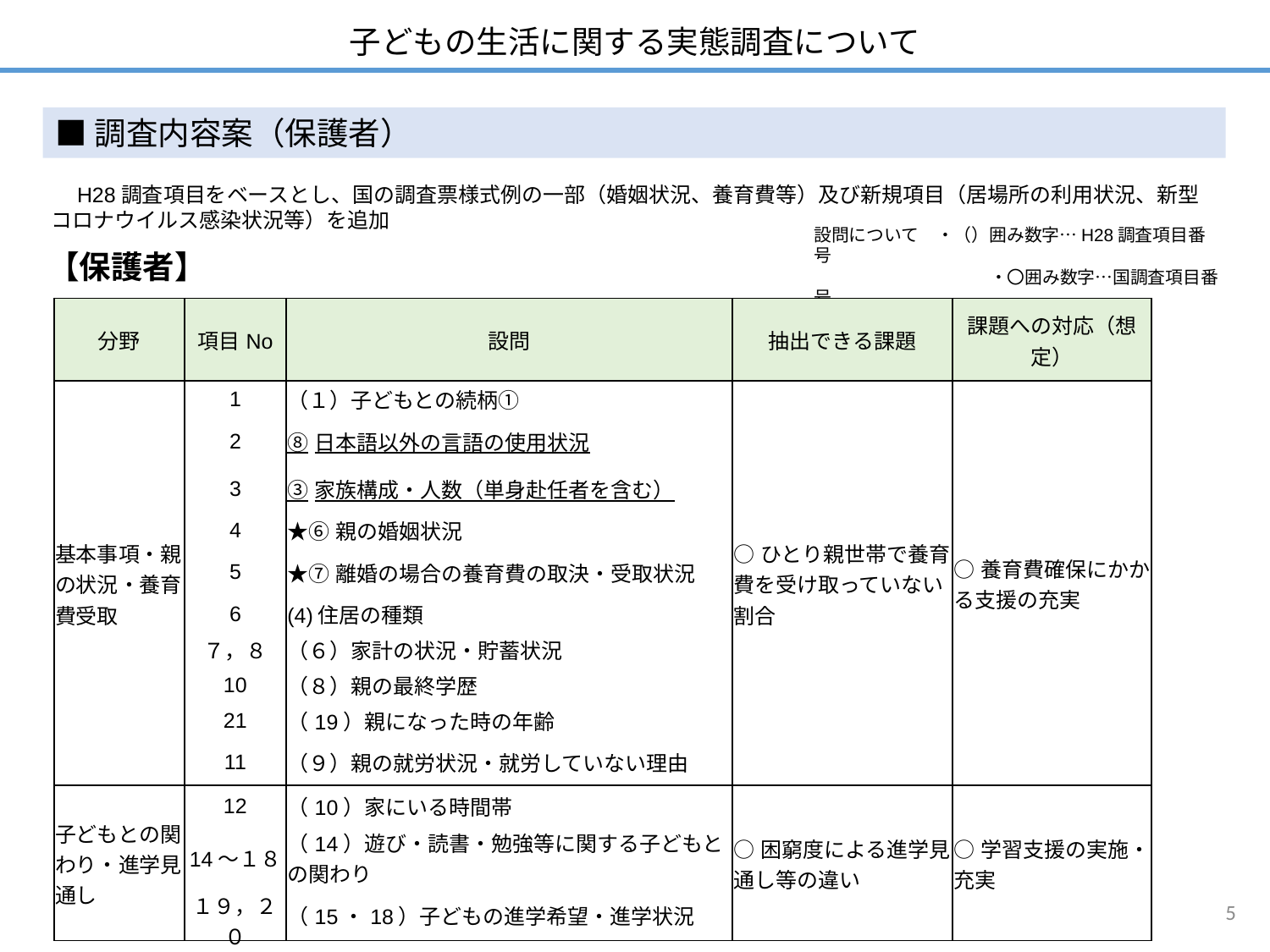

子どもの生活に関する実態調査について
■調査内容案（保護者）
　H28調査項目をベースとし、国の調査票様式例の一部（婚姻状況、養育費等）及び新規項目（居場所の利用状況、新型コロナウイルス感染状況等）を追加
設問について　・（）囲み数字…H28調査項目番号
　　　　　　　　　　・〇囲み数字…国調査項目番号
　　　　　　　　　　・★…新規追加項目
【保護者】
| 分野 | 項目No | 設問 | 抽出できる課題 | 課題への対応（想定） |
| --- | --- | --- | --- | --- |
| 基本事項・親の状況・養育費受取 | 1 | （１）子どもとの続柄① | ○ひとり親世帯で養育費を受け取っていない割合 | ○養育費確保にかかる支援の充実 |
|  | 2 | ⑧日本語以外の言語の使用状況 |  |  |
|  | 3 | ③家族構成・人数（単身赴任者を含む） |  |  |
|  | 4 | ★⑥親の婚姻状況 |  |  |
|  | 5 | ★⑦離婚の場合の養育費の取決・受取状況 |  |  |
|  | 6 | (4)住居の種類 |  |  |
|  | ７，８ | （６）家計の状況・貯蓄状況 |  |  |
|  | 10 | （８）親の最終学歴 |  |  |
|  | 21 | （19）親になった時の年齢 |  |  |
|  | 11 | （９）親の就労状況・就労していない理由 |  |  |
| 子どもとの関わり・進学見通し | 12 | （10）家にいる時間帯 | ○困窮度による進学見通し等の違い | ○学習支援の実施・充実 |
|  | 14～１８ | （14）遊び・読書・勉強等に関する子どもとの関わり |  |  |
|  | １９，２０ | （15・18）子どもの進学希望・進学状況 |  |  |
5